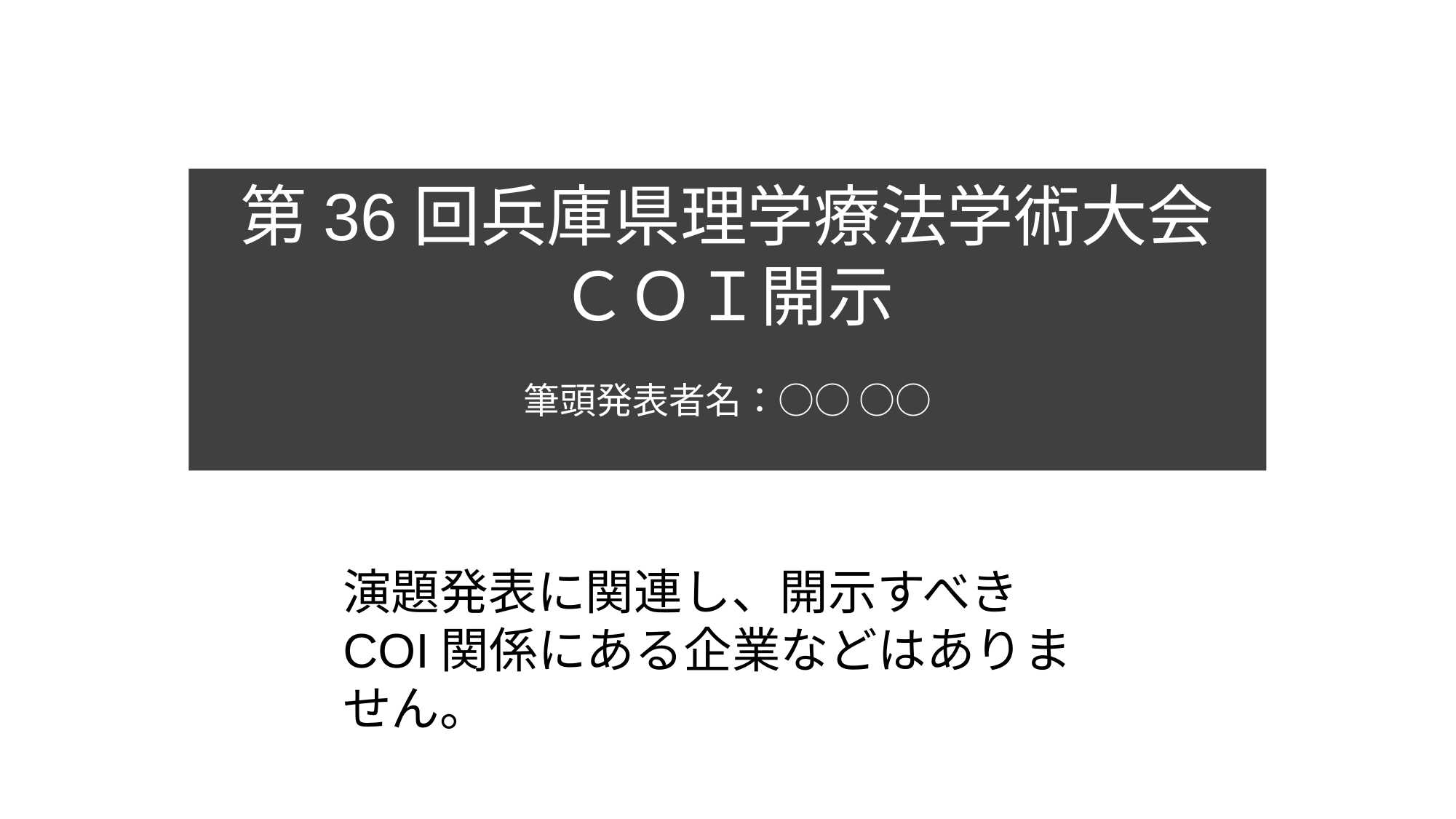

第36回兵庫県理学療法学術大会
ＣＯＩ開示

筆頭発表者名：○○ ○○

演題発表に関連し、開示すべきCOI関係にある企業などはありません。